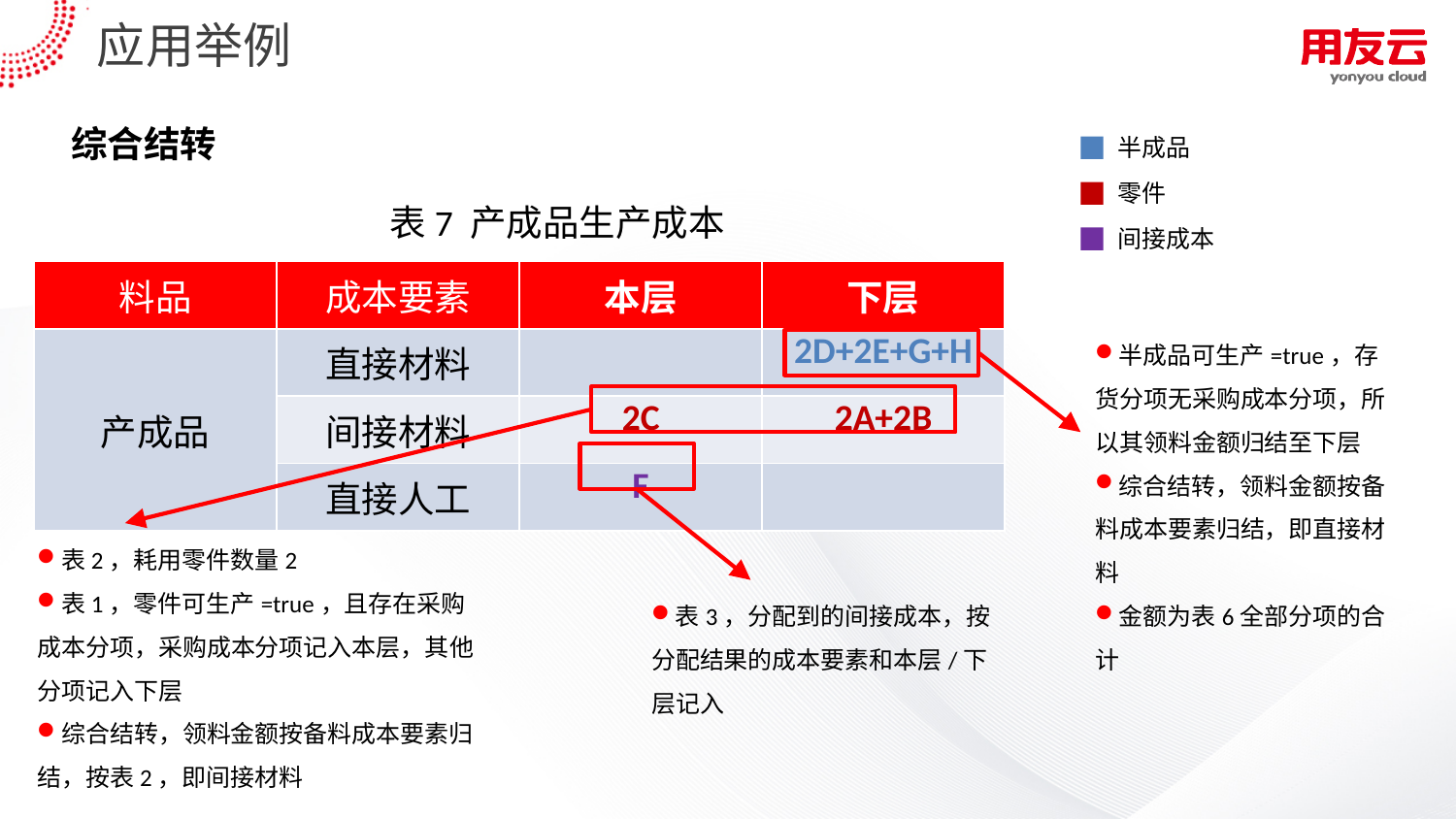

# 应用举例
综合结转
半成品

零件

表7 产成品生产成本
间接成本

| 料品 | 成本要素 | 本层 | 下层 |
| --- | --- | --- | --- |
| 产成品 | 直接材料 |  | 2D+2E+G+H |
|  | 间接材料 | 2C | 2A+2B |
|  | 直接人工 | F |  |
半成品可生产=true，存货分项无采购成本分项，所以其领料金额归结至下层
综合结转，领料金额按备料成本要素归结，即直接材料
金额为表6全部分项的合计

表2，耗用零件数量2
表1，零件可生产=true，且存在采购成本分项，采购成本分项记入本层，其他分项记入下层
综合结转，领料金额按备料成本要素归结，按表2，即间接材料
表3，分配到的间接成本，按分配结果的成本要素和本层/下层记入